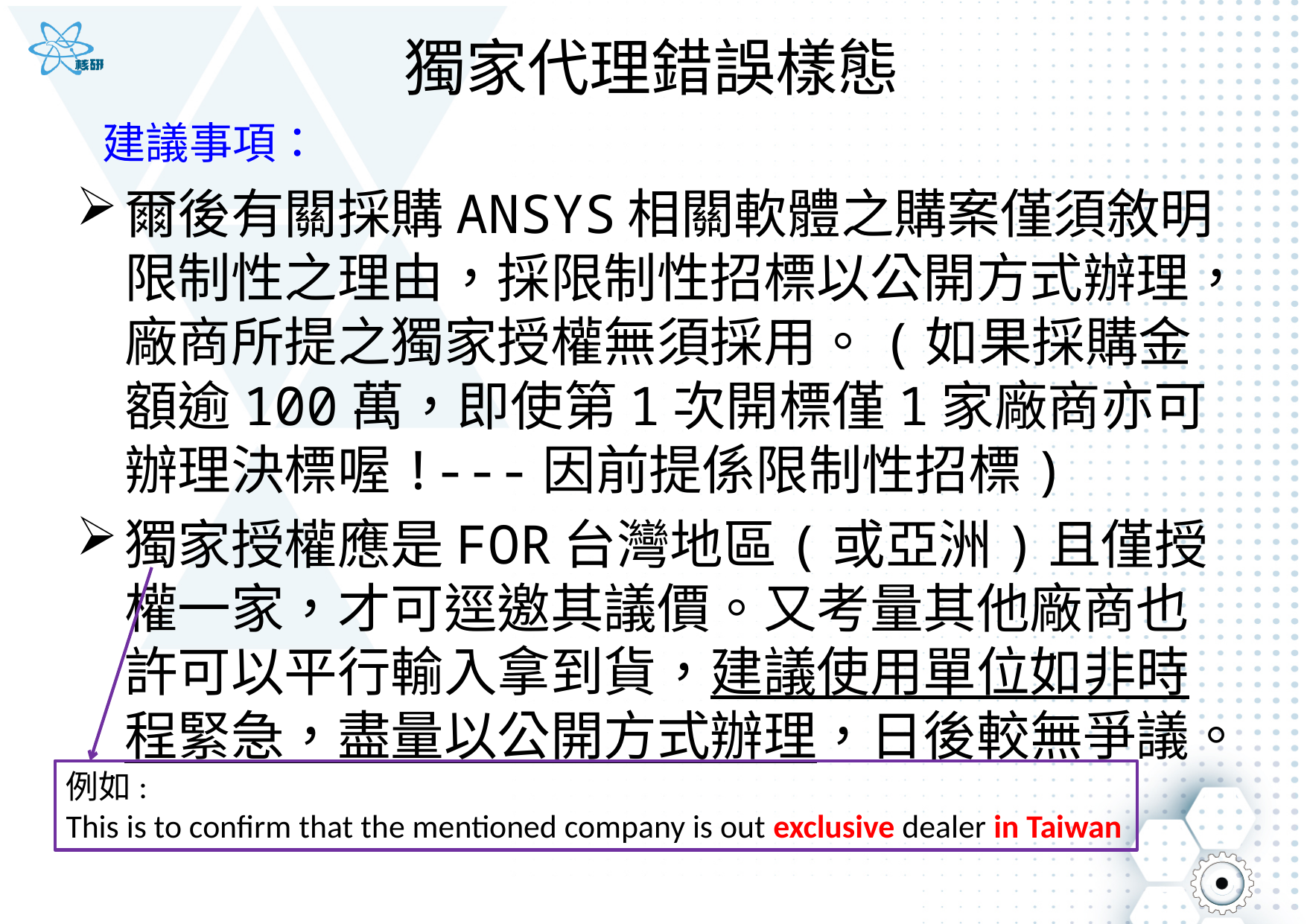

# 獨家代理錯誤樣態
建議事項：
爾後有關採購ANSYS相關軟體之購案僅須敘明限制性之理由，採限制性招標以公開方式辦理，廠商所提之獨家授權無須採用。(如果採購金額逾100萬，即使第1次開標僅1家廠商亦可辦理決標喔!---因前提係限制性招標)
獨家授權應是FOR台灣地區(或亞洲)且僅授權一家，才可逕邀其議價。又考量其他廠商也許可以平行輸入拿到貨，建議使用單位如非時程緊急，盡量以公開方式辦理，日後較無爭議。
例如:
This is to confirm that the mentioned company is out exclusive dealer in Taiwan